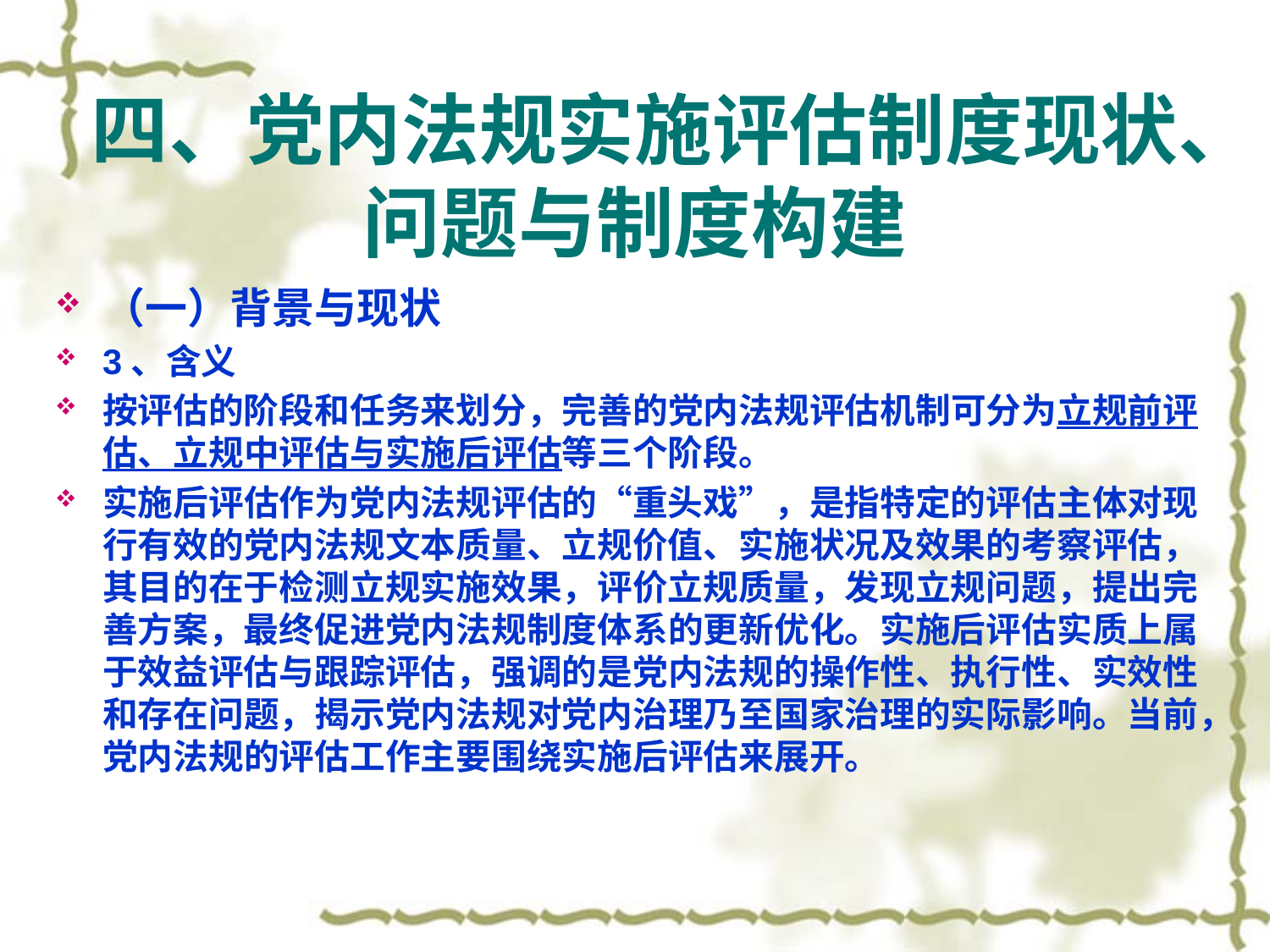

# 四、党内法规实施评估制度现状、问题与制度构建
（一）背景与现状
3、含义
按评估的阶段和任务来划分，完善的党内法规评估机制可分为立规前评估、立规中评估与实施后评估等三个阶段。
实施后评估作为党内法规评估的“重头戏”，是指特定的评估主体对现行有效的党内法规文本质量、立规价值、实施状况及效果的考察评估，其目的在于检测立规实施效果，评价立规质量，发现立规问题，提出完善方案，最终促进党内法规制度体系的更新优化。实施后评估实质上属于效益评估与跟踪评估，强调的是党内法规的操作性、执行性、实效性和存在问题，揭示党内法规对党内治理乃至国家治理的实际影响。当前，党内法规的评估工作主要围绕实施后评估来展开。